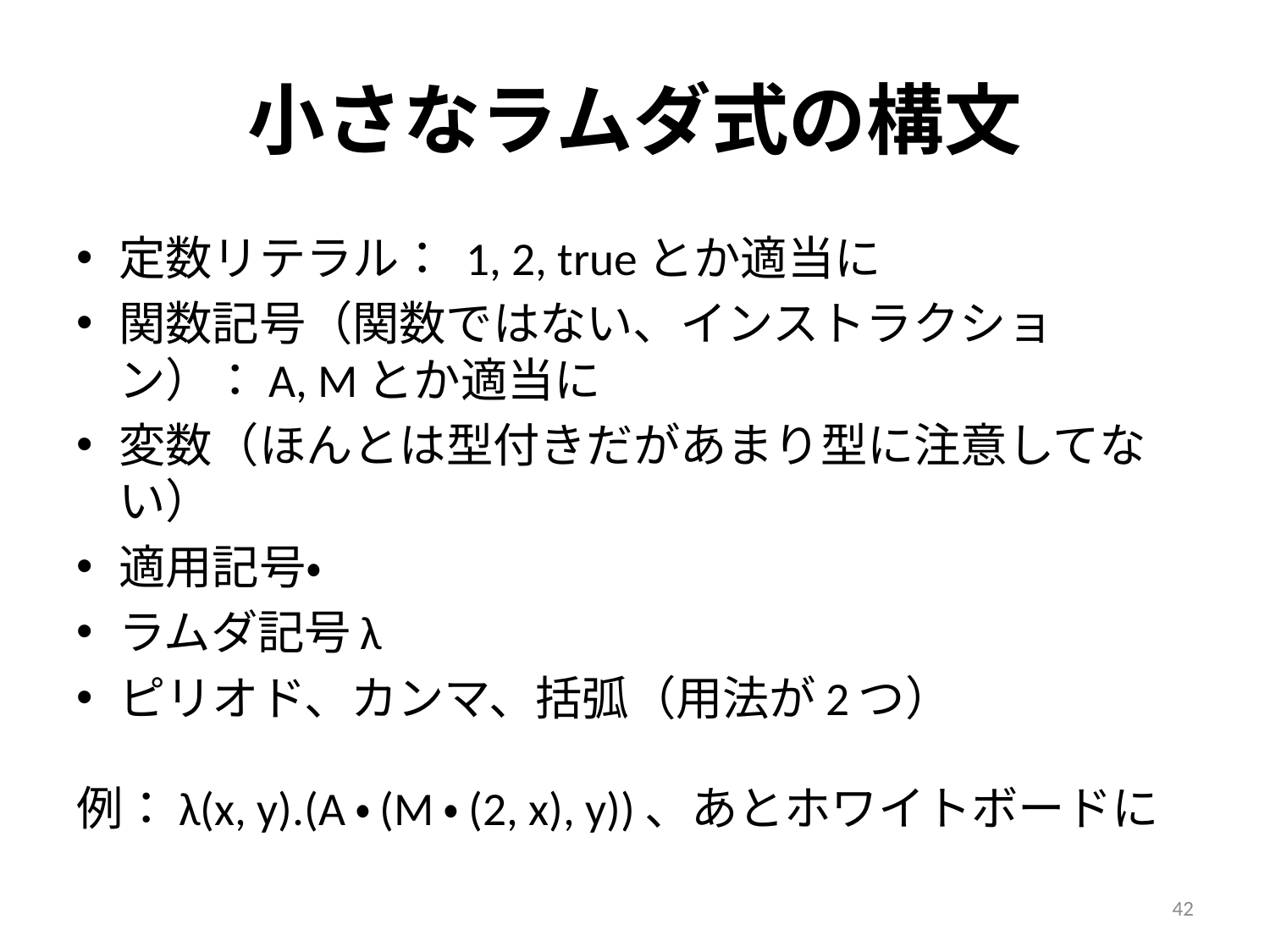

# 小さなラムダ式の構文
定数リテラル： 1, 2, trueとか適当に
関数記号（関数ではない、インストラクション）：A, Mとか適当に
変数（ほんとは型付きだがあまり型に注意してない）
適用記号・
ラムダ記号λ
ピリオド、カンマ、括弧（用法が2つ）

例：λ(x, y).(A・(M・(2, x), y))、あとホワイトボードに
42